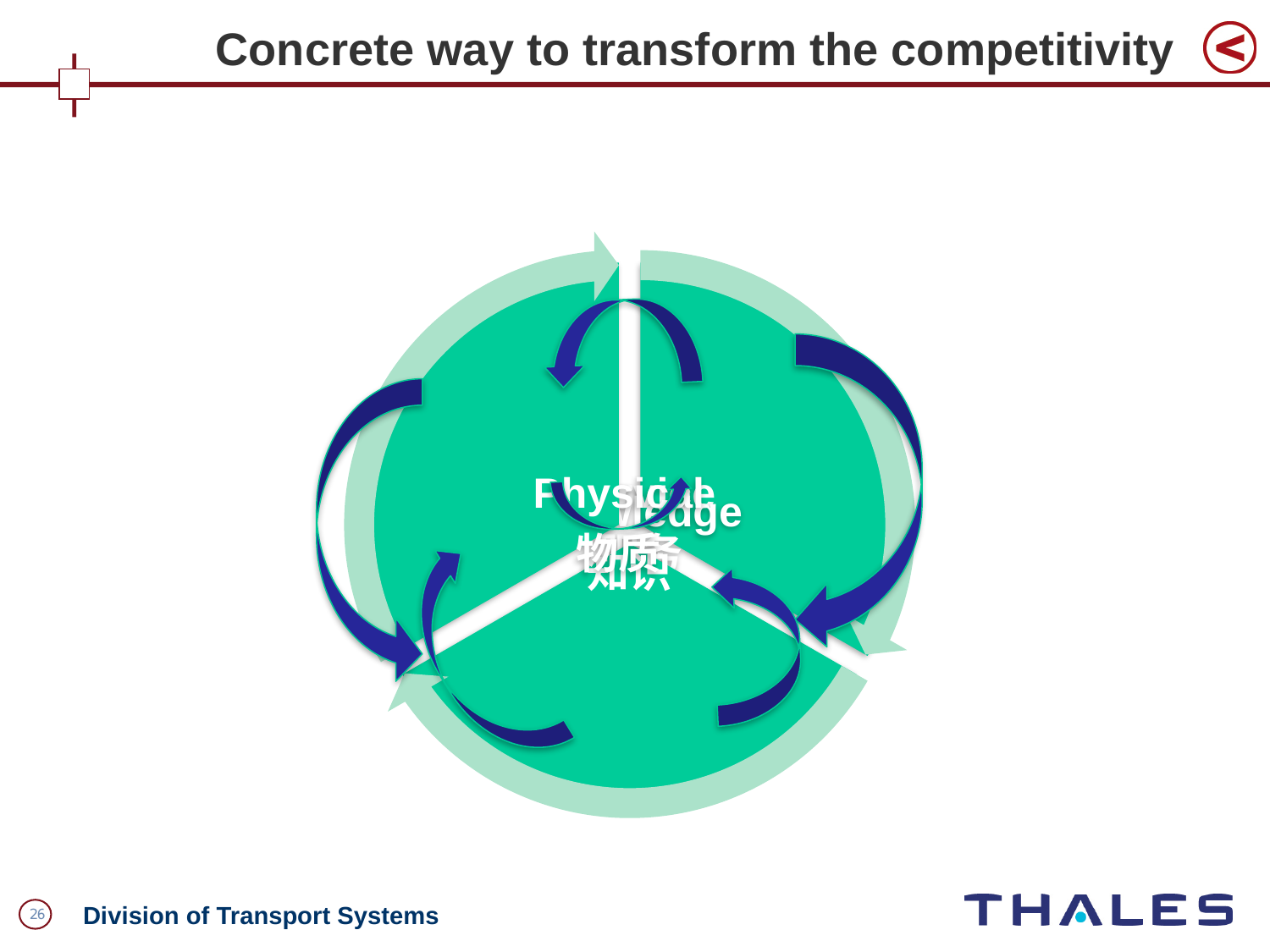

# Concrete way to transform the competitivity
Service
服务
Knowledge
知识
Physical
物质